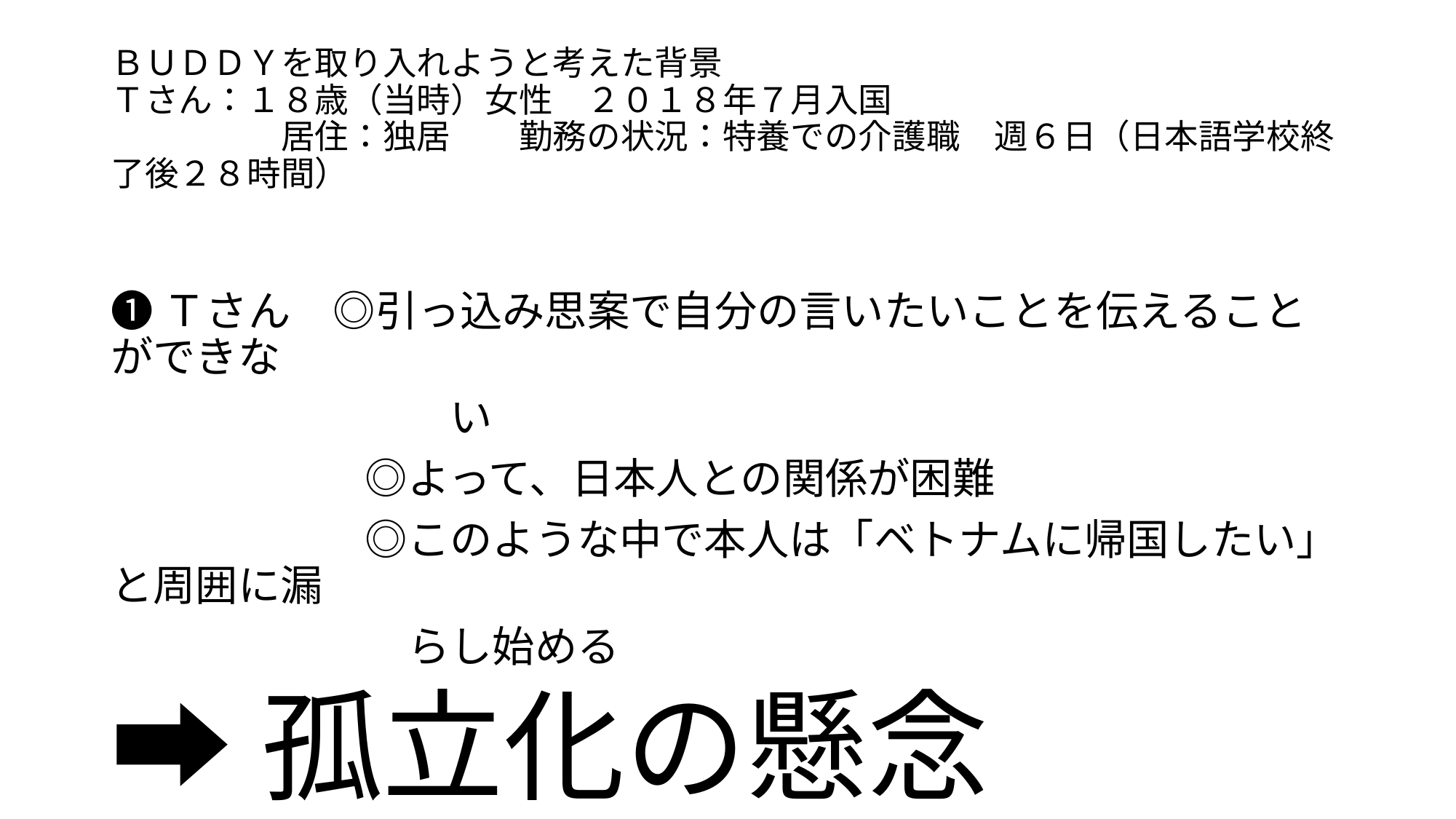

# ＢＵＤＤＹを取り入れようと考えた背景 Ｔさん：１８歳（当時）女性　２０１８年７月入国 　　　　　居住：独居　　勤務の状況：特養での介護職　週６日（日本語学校終了後２８時間）

❶Ｔさん　◎引っ込み思案で自分の言いたいことを伝えることができな
　　　　　　　　い
　　　　　　◎よって、日本人との関係が困難
　　　　　　◎このような中で本人は「ベトナムに帰国したい」と周囲に漏
　　　　　　　らし始める
➡孤立化の懸念